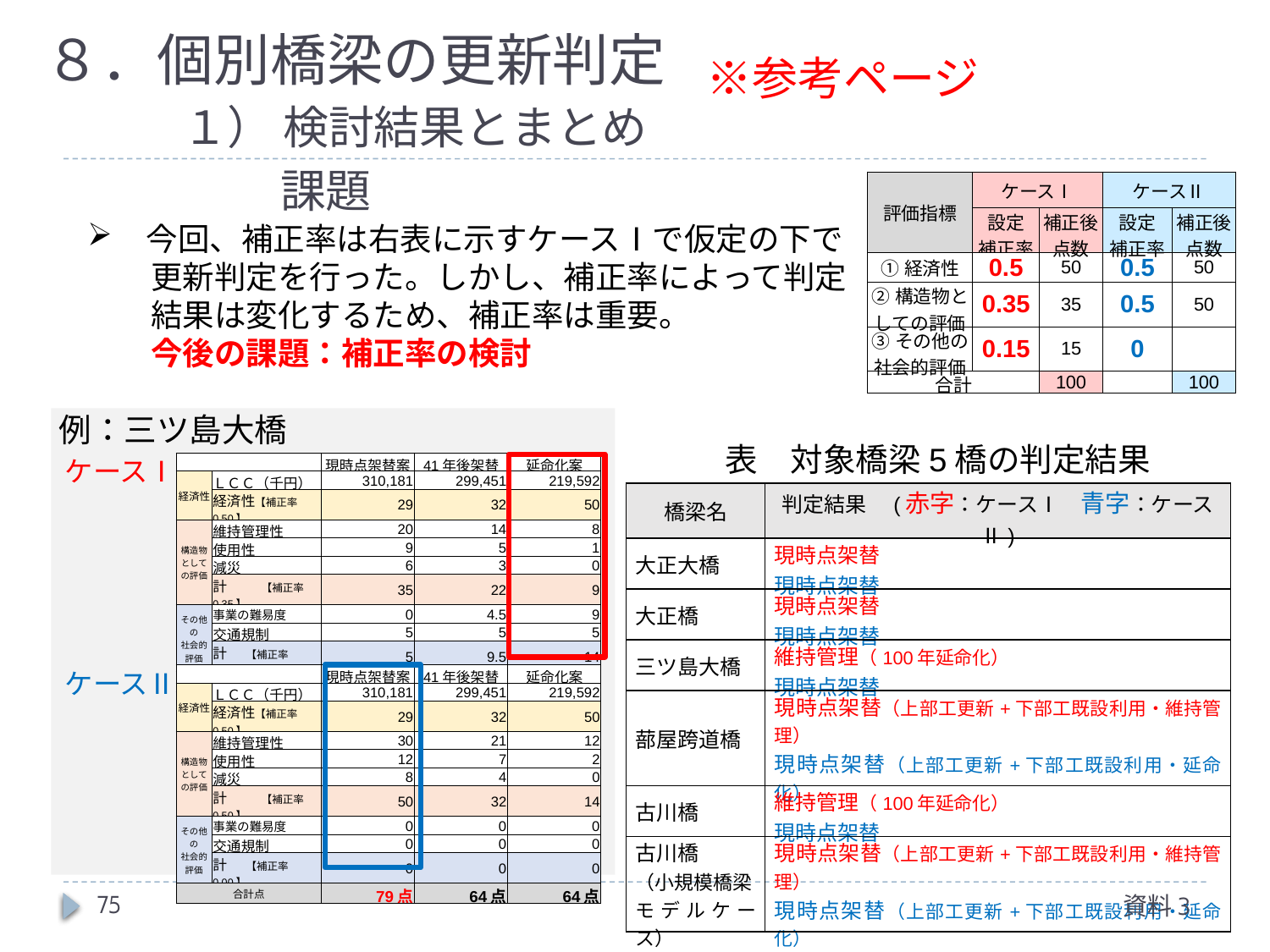

８．個別橋梁の更新判定

　　※参考ページ
　　１） 検討結果とまとめ

　　　　課題
| 評価指標 | ケースⅠ |  | ケースⅡ |  |
| --- | --- | --- | --- | --- |
|  | 設定 補正率 | 補正後 点数 | 設定 補正率 | 補正後 点数 |
| ①経済性 | 0.5 | 50 | 0.5 | 50 |
| ②構造物としての評価 | 0.35 | 35 | 0.5 | 50 |
| ③その他の 社会的評価 | 0.15 | 15 | 0 |  |
| 合計 |  | 100 |  | 100 |
今回、補正率は右表に示すケースⅠで仮定の下で
　　更新判定を行った。しかし、補正率によって判定
　　結果は変化するため、補正率は重要。
　　今後の課題：補正率の検討
例：三ツ島大橋

表　対象橋梁5橋の判定結果
|  |  | 現時点架替案 | 41年後架替 | 延命化案 |
| --- | --- | --- | --- | --- |
| 経済性 | ＬＣＣ（千円） | 310,181 | 299,451 | 219,592 |
|  | 経済性【補正率0.50】 | 29 | 32 | 50 |
| 構造物として の評価 | 維持管理性 | 20 | 14 | 8 |
|  | 使用性 | 9 | 5 | 1 |
|  | 減災 | 6 | 3 | 0 |
|  | 計 　　 【補正率0.35】 | 35 | 22 | 9 |
| その他の 社会的評価 | 事業の難易度 | 0 | 4.5 | 9 |
|  | 交通規制 | 5 | 5 | 5 |
|  | 計 【補正率0.15】 | 5 | 9.5 | 14 |
| 合計点 |  | 69点 | 64点 | 73点 |
ケースⅠ

| 橋梁名 | 判定結果　(赤字：ケースⅠ　青字：ケースⅡ) |
| --- | --- |
| 大正大橋 | 現時点架替 現時点架替 |
| 大正橋 | 現時点架替 現時点架替 |
| 三ツ島大橋 | 維持管理（100年延命化） 現時点架替 |
| 蔀屋跨道橋 | 現時点架替（上部工更新+下部工既設利用・維持管理） 現時点架替（上部工更新+下部工既設利用・延命化） |
| 古川橋 | 維持管理（100年延命化） 現時点架替 |
| 古川橋 （小規模橋梁 モデルケース） | 現時点架替（上部工更新+下部工既設利用・維持管理） 現時点架替（上部工更新+下部工既設利用・延命化） |
|  |  | 現時点架替案 | 41年後架替 | 延命化案 |
| --- | --- | --- | --- | --- |
| 経済性 | ＬＣＣ（千円） | 310,181 | 299,451 | 219,592 |
|  | 経済性【補正率0.50】 | 29 | 32 | 50 |
| 構造物として の評価 | 維持管理性 | 30 | 21 | 12 |
|  | 使用性 | 12 | 7 | 2 |
|  | 減災 | 8 | 4 | 0 |
|  | 計 　　 【補正率0.50】 | 50 | 32 | 14 |
| その他の 社会的評価 | 事業の難易度 | 0 | 0 | 0 |
|  | 交通規制 | 0 | 0 | 0 |
|  | 計 【補正率0.00】 | 0 | 0 | 0 |
| 合計点 |  | 79点 | 64点 | 64点 |

ケースⅡ
75
資料3